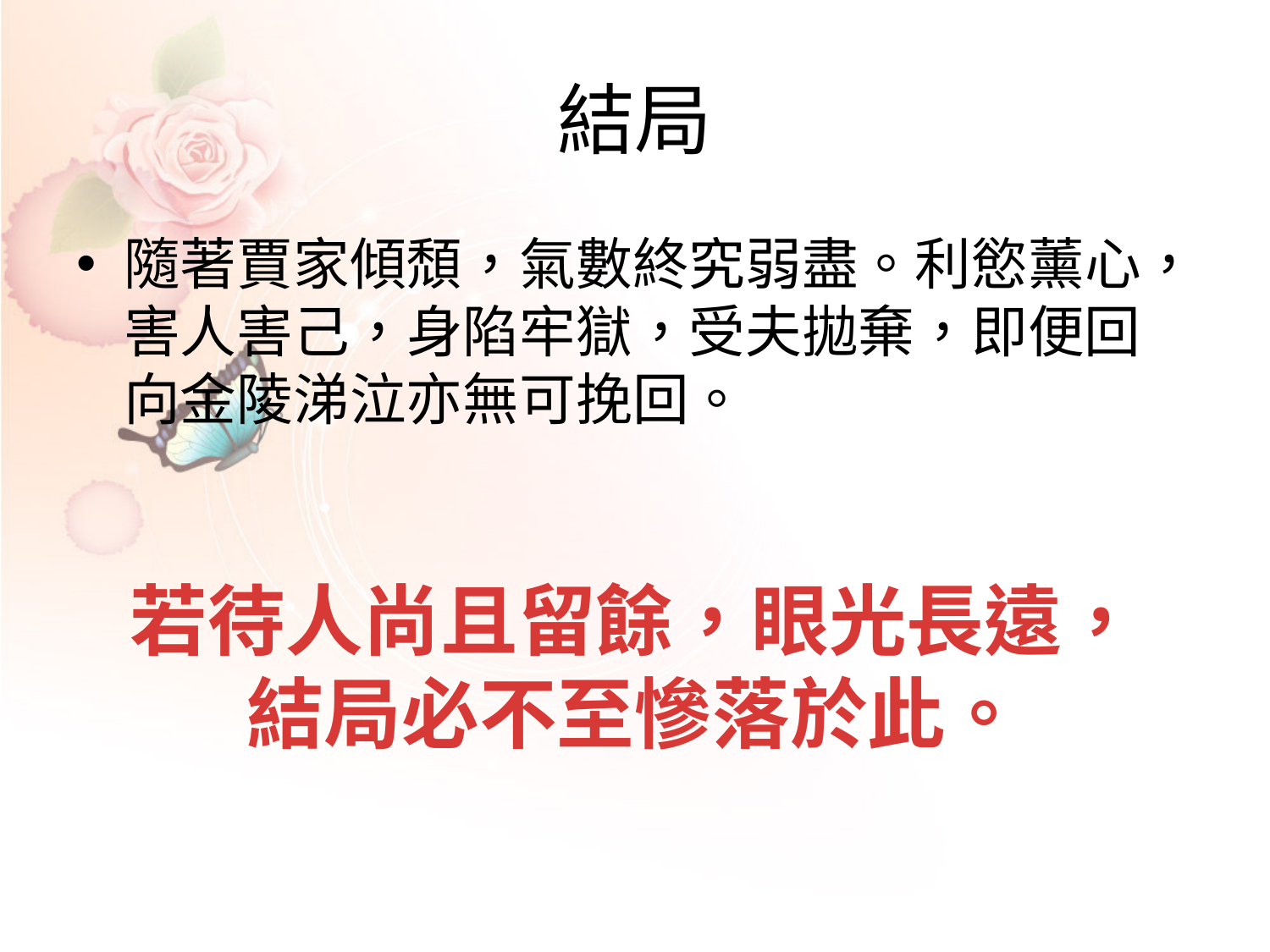

# 結局
隨著賈家傾頹，氣數終究弱盡。利慾薰心，害人害己，身陷牢獄，受夫拋棄，即便回向金陵涕泣亦無可挽回。

若待人尚且留餘，眼光長遠，
結局必不至慘落於此。